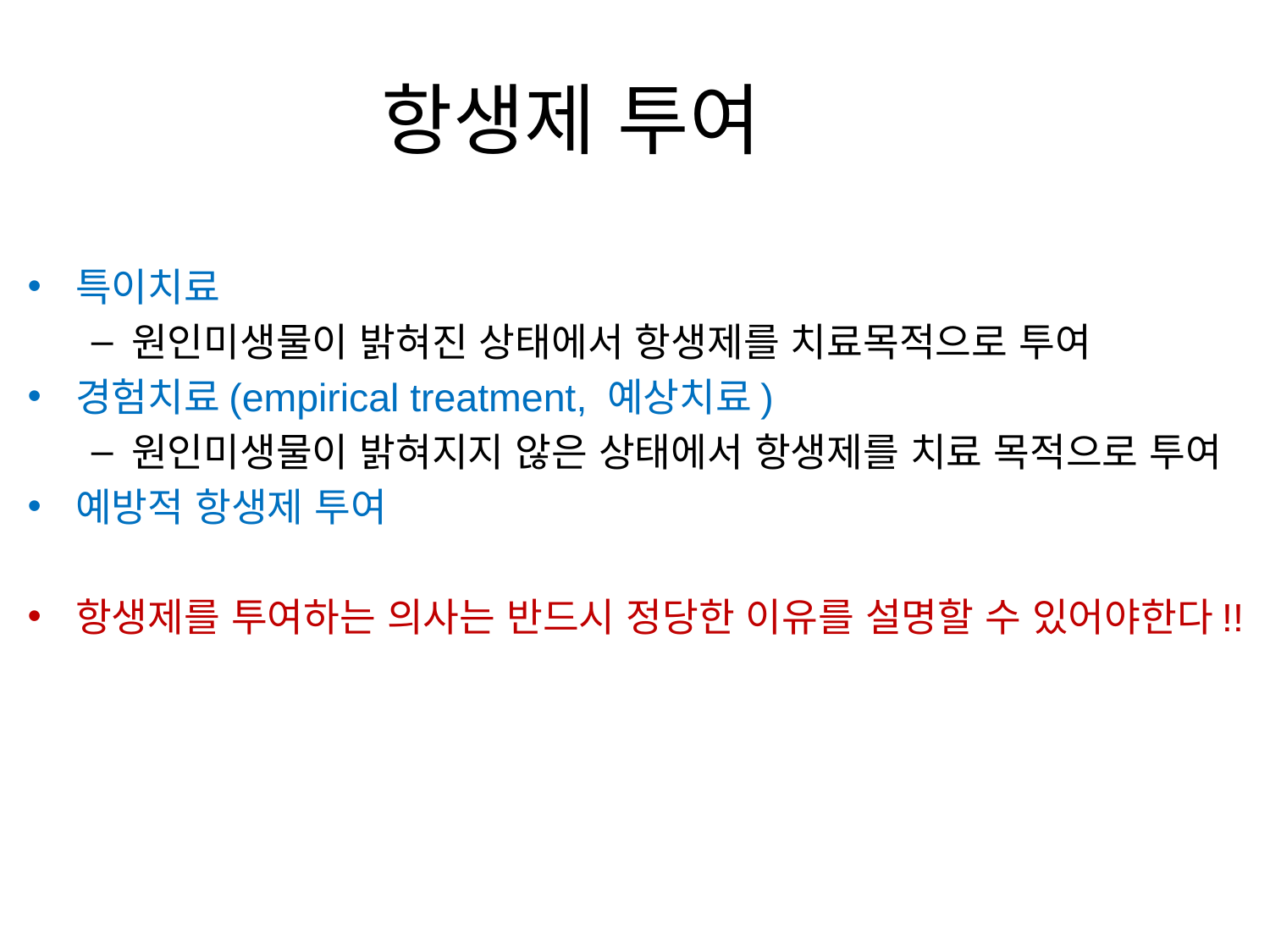

항생제 투여
특이치료
원인미생물이 밝혀진 상태에서 항생제를 치료목적으로 투여
경험치료(empirical treatment, 예상치료)
원인미생물이 밝혀지지 않은 상태에서 항생제를 치료 목적으로 투여
예방적 항생제 투여

항생제를 투여하는 의사는 반드시 정당한 이유를 설명할 수 있어야한다!!